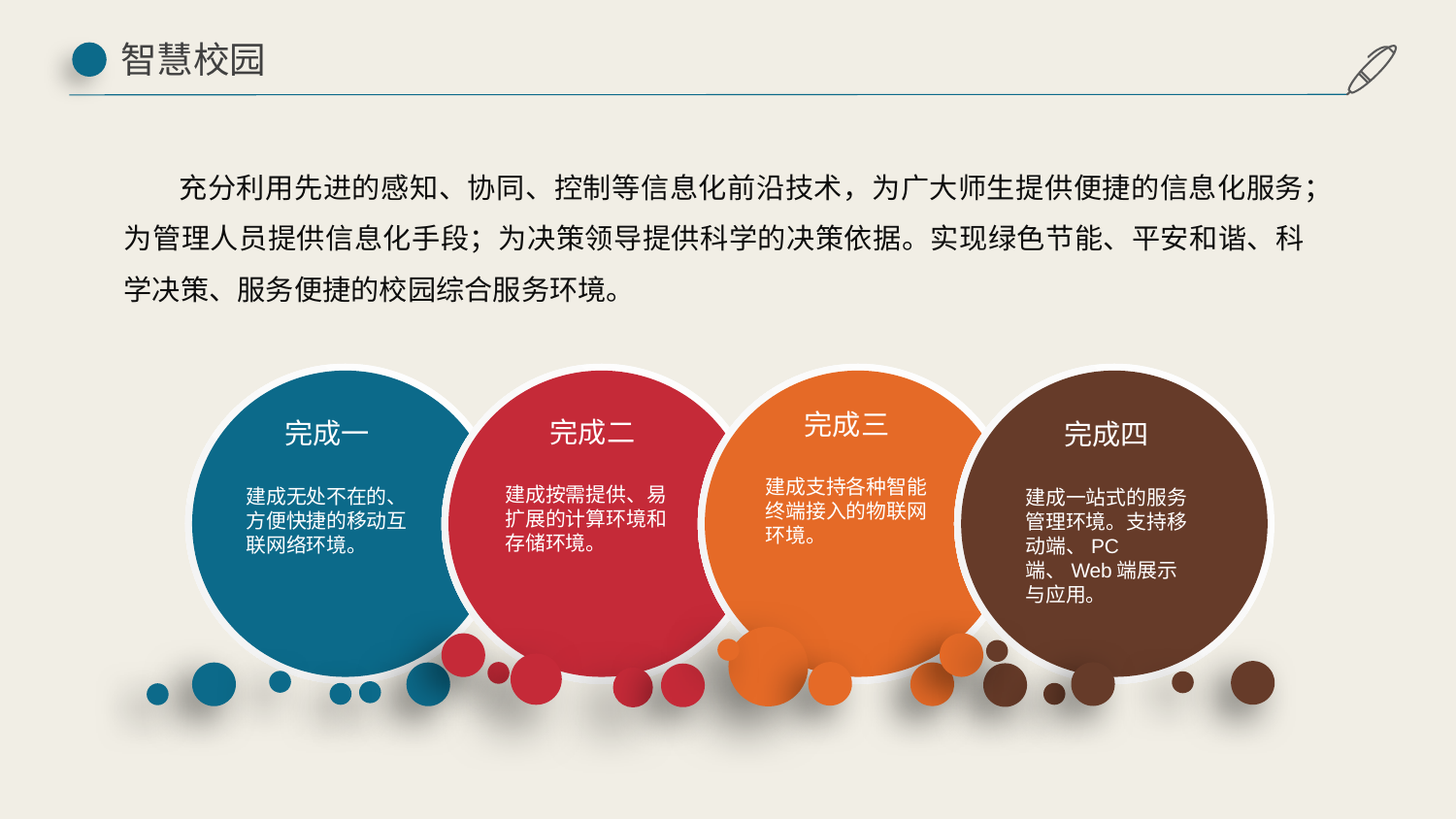

智慧校园

       充分利用先进的感知、协同、控制等信息化前沿技术，为广大师生提供便捷的信息化服务；为管理人员提供信息化手段；为决策领导提供科学的决策依据。实现绿色节能、平安和谐、科学决策、服务便捷的校园综合服务环境。

     完成三

建成支持各种智能终端接入的物联网环境。
      完成二

建成按需提供、易扩展的计算环境和存储环境。
     完成一

建成无处不在的、方便快捷的移动互联网络环境。
     完成四

建成一站式的服务管理环境。支持移动端、PC端、Web端展示与应用。